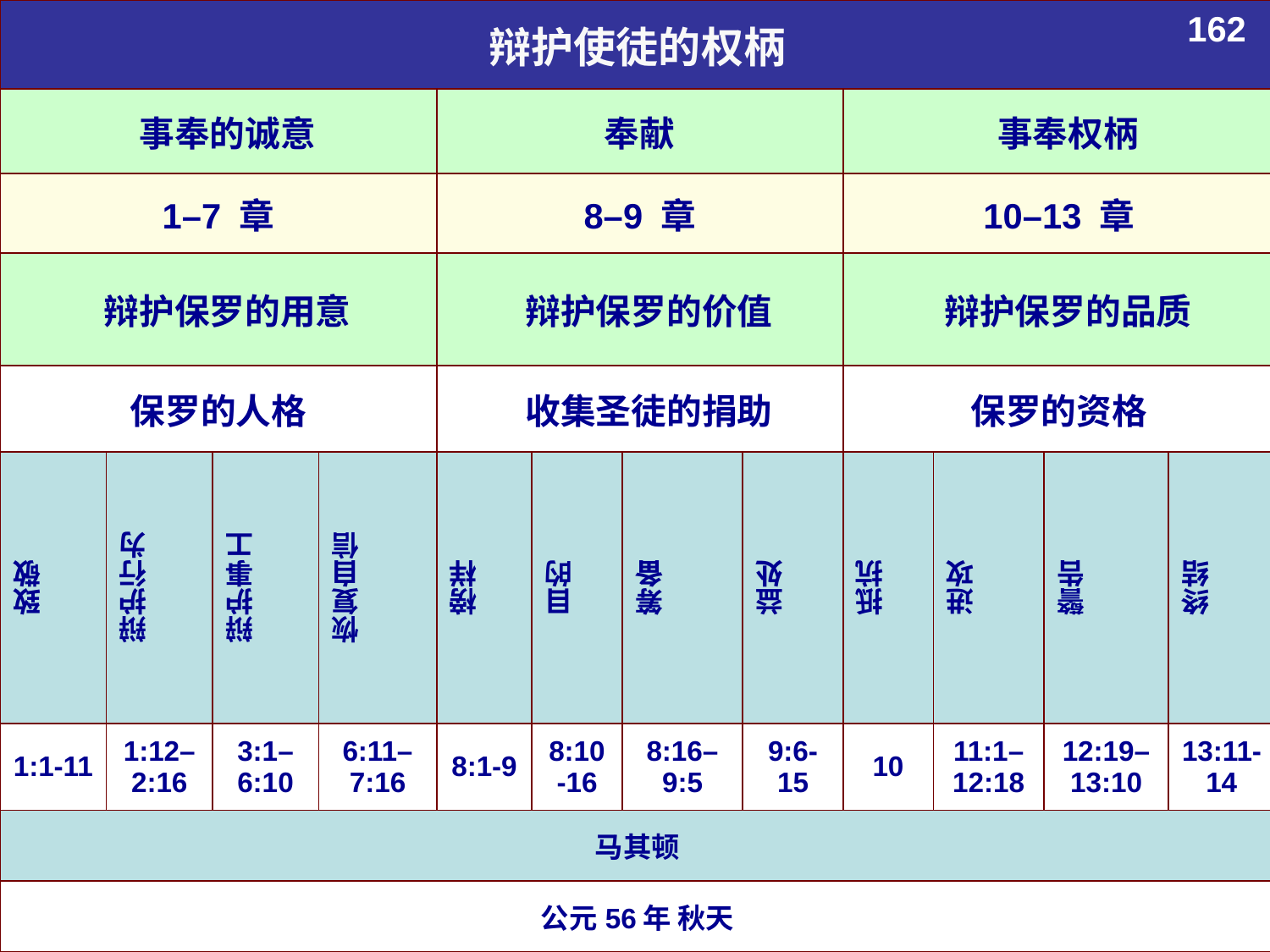

| 辩护使徒的权柄 |  |  |  |  |  |  |  |  |  |  |  |
| --- | --- | --- | --- | --- | --- | --- | --- | --- | --- | --- | --- |
| 事奉的诚意 |  |  |  | 奉献 |  |  |  | 事奉权柄 |  |  |  |
| 1–7 章 |  |  |  | 8–9 章 |  |  |  | 10–13 章 |  |  |  |
| 辩护保罗的用意 |  |  |  | 辩护保罗的价值 |  |  |  | 辩护保罗的品质 |  |  |  |
| 保罗的人格 |  |  |  | 收集圣徒的捐助 |  |  |  | 保罗的资格 |  |  |  |
| 致敬 | 辩护行为 | 辩护事工 | 恢复自信 | 榜样 | 目的 | 筹备 | 益处 | 抵抗 | 进攻 | 警告 | 终结 |
| 1:1-11 | 1:12–2:16 | 3:1–6:10 | 6:11–7:16 | 8:1-9 | 8:10-16 | 8:16–9:5 | 9:6- 15 | 10 | 11:1–12:18 | 12:19–13:10 | 13:11-14 |
| 马其顿 |  |  |  |  |  |  |  |  |  |  |  |
| 公元56年 秋天 |  |  |  |  |  |  |  |  |  |  |  |
162
2 Corinthians Book Chart